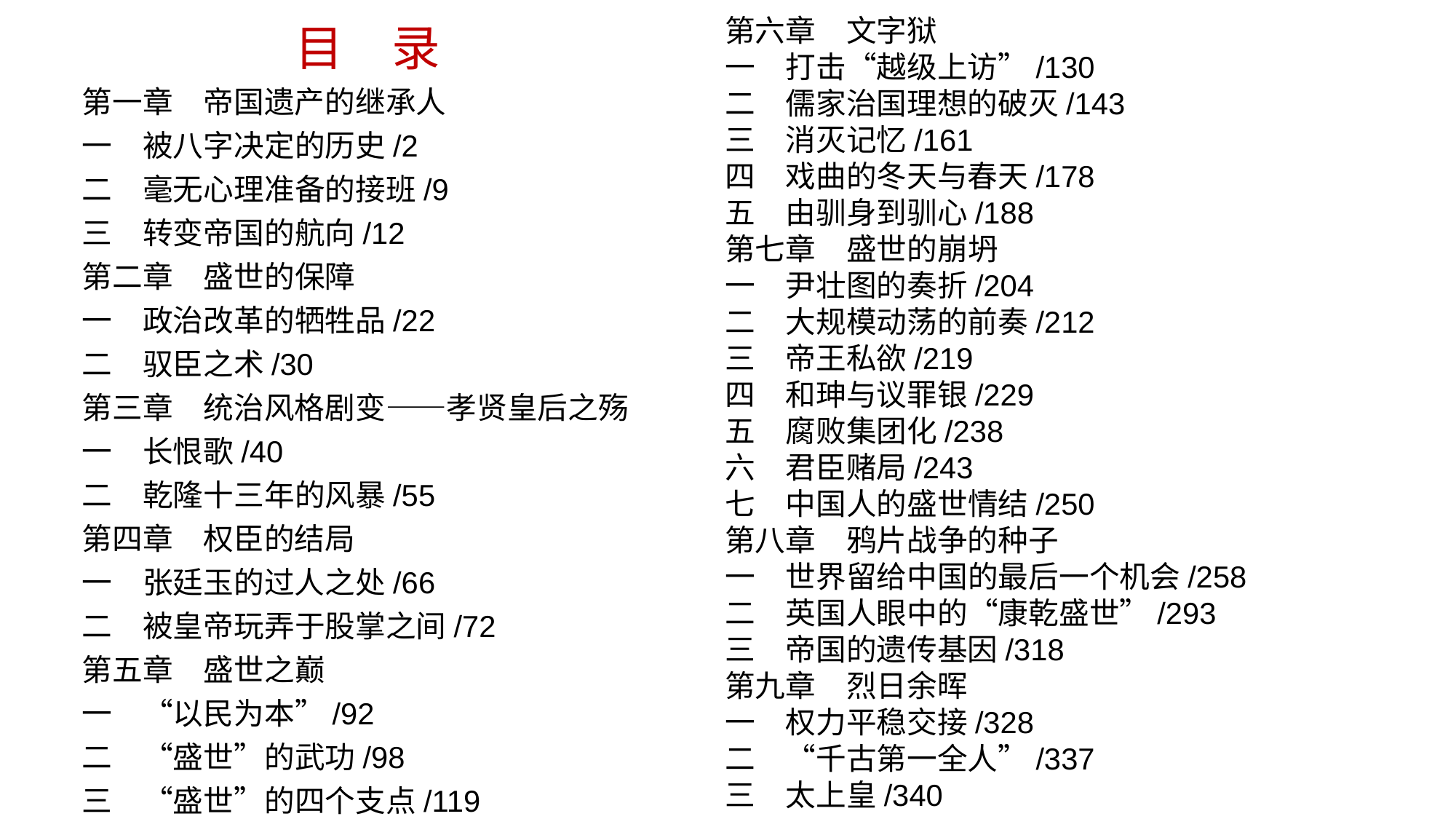

目　录
第一章　帝国遗产的继承人
一　被八字决定的历史/2
二　毫无心理准备的接班/9
三　转变帝国的航向/12
第二章　盛世的保障
一　政治改革的牺牲品/22
二　驭臣之术/30
第三章　统治风格剧变——孝贤皇后之殇
一　长恨歌/40
二　乾隆十三年的风暴/55
第四章　权臣的结局
一　张廷玉的过人之处/66
二　被皇帝玩弄于股掌之间/72
第五章　盛世之巅
一　“以民为本”/92
二　“盛世”的武功/98
三　“盛世”的四个支点/119

第六章　文字狱
一　打击“越级上访”/130
二　儒家治国理想的破灭/143
三　消灭记忆/161
四　戏曲的冬天与春天/178
五　由驯身到驯心/188
第七章　盛世的崩坍
一　尹壮图的奏折/204
二　大规模动荡的前奏/212
三　帝王私欲/219
四　和珅与议罪银/229
五　腐败集团化/238
六　君臣赌局/243
七　中国人的盛世情结/250
第八章　鸦片战争的种子
一　世界留给中国的最后一个机会/258
二　英国人眼中的“康乾盛世”/293
三　帝国的遗传基因/318
第九章　烈日余晖
一　权力平稳交接/328
二　“千古第一全人”/337
三　太上皇/340